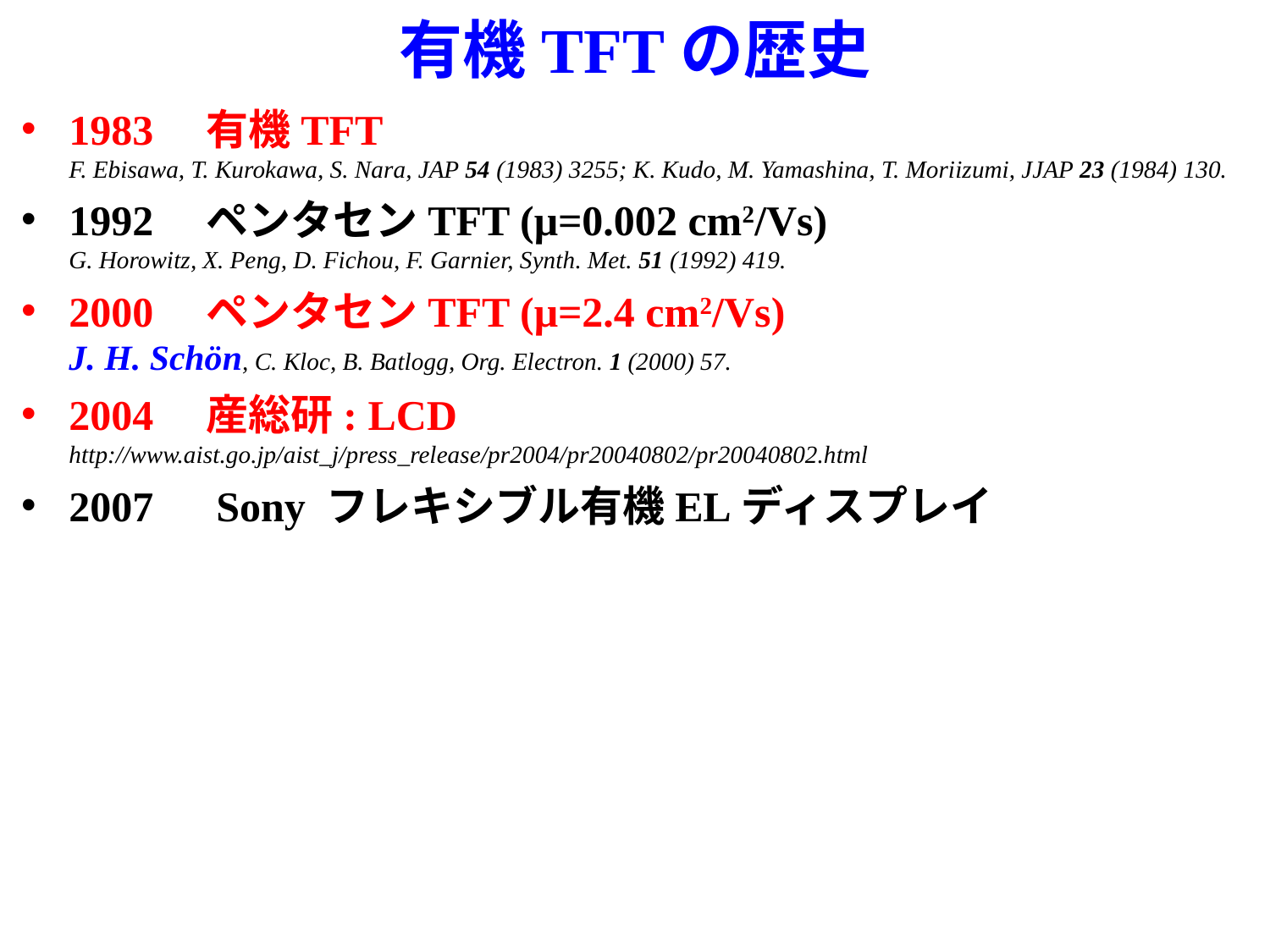

# 有機TFTの歴史

1983　有機TFT
F. Ebisawa, T. Kurokawa, S. Nara, JAP 54 (1983) 3255; K. Kudo, M. Yamashina, T. Moriizumi, JJAP 23 (1984) 130.
1992　ペンタセンTFT (μ=0.002 cm2/Vs)
G. Horowitz, X. Peng, D. Fichou, F. Garnier, Synth. Met. 51 (1992) 419.
2000　ペンタセンTFT (μ=2.4 cm2/Vs)
J. H. Schön, C. Kloc, B. Batlogg, Org. Electron. 1 (2000) 57.
2004　産総研: LCD
http://www.aist.go.jp/aist_j/press_release/pr2004/pr20040802/pr20040802.html
2007　Sony フレキシブル有機ELディスプレイ